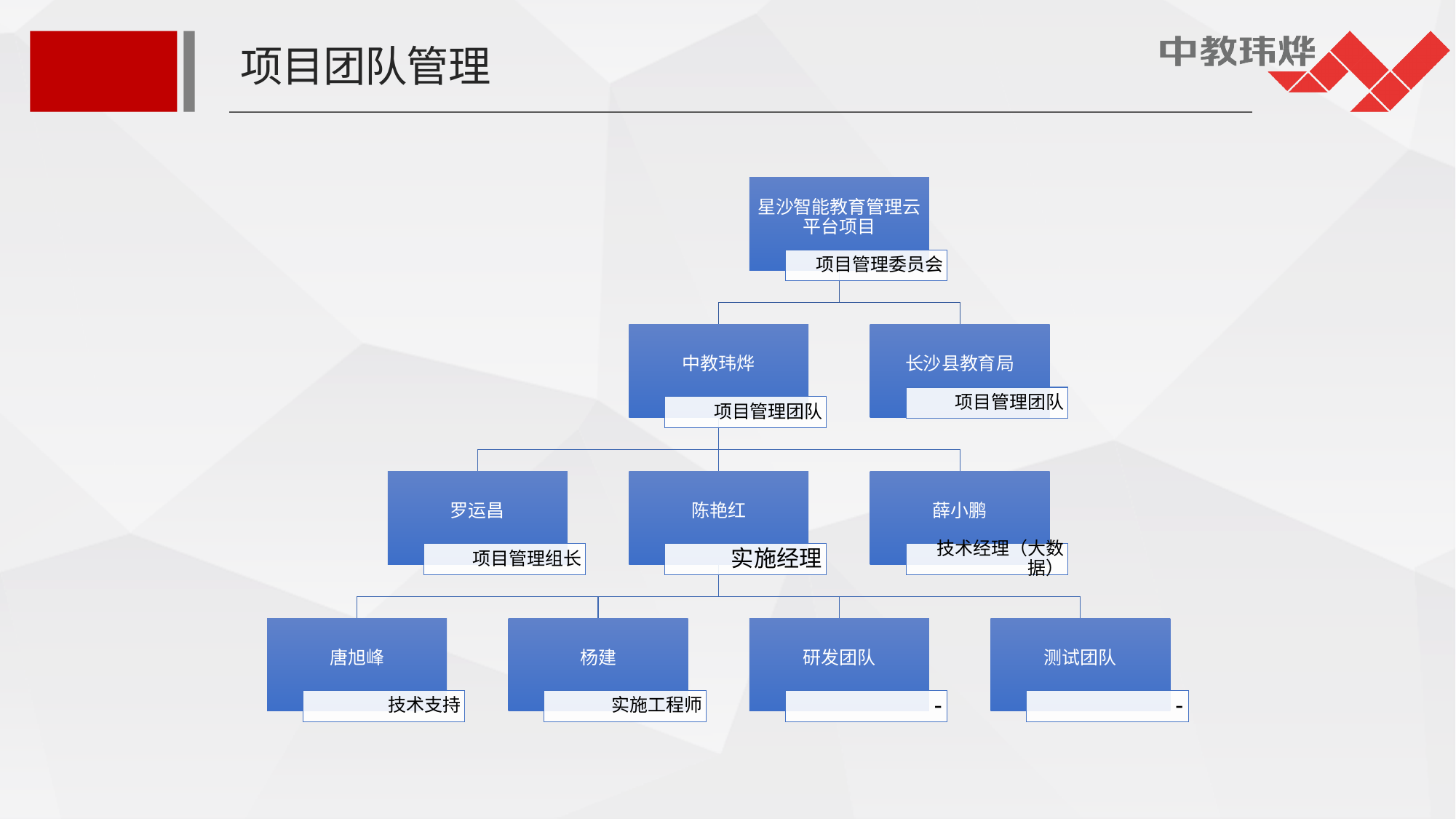

项目团队管理
星沙智能教育管理云平台项目
项目管理委员会
中教玮烨
项目管理团队
罗运昌
项目管理组长
陈艳红
实施经理
唐旭峰
技术支持
杨建
实施工程师
研发团队
-
测试团队
-
薛小鹏
技术经理（大数据）
长沙县教育局
项目管理团队